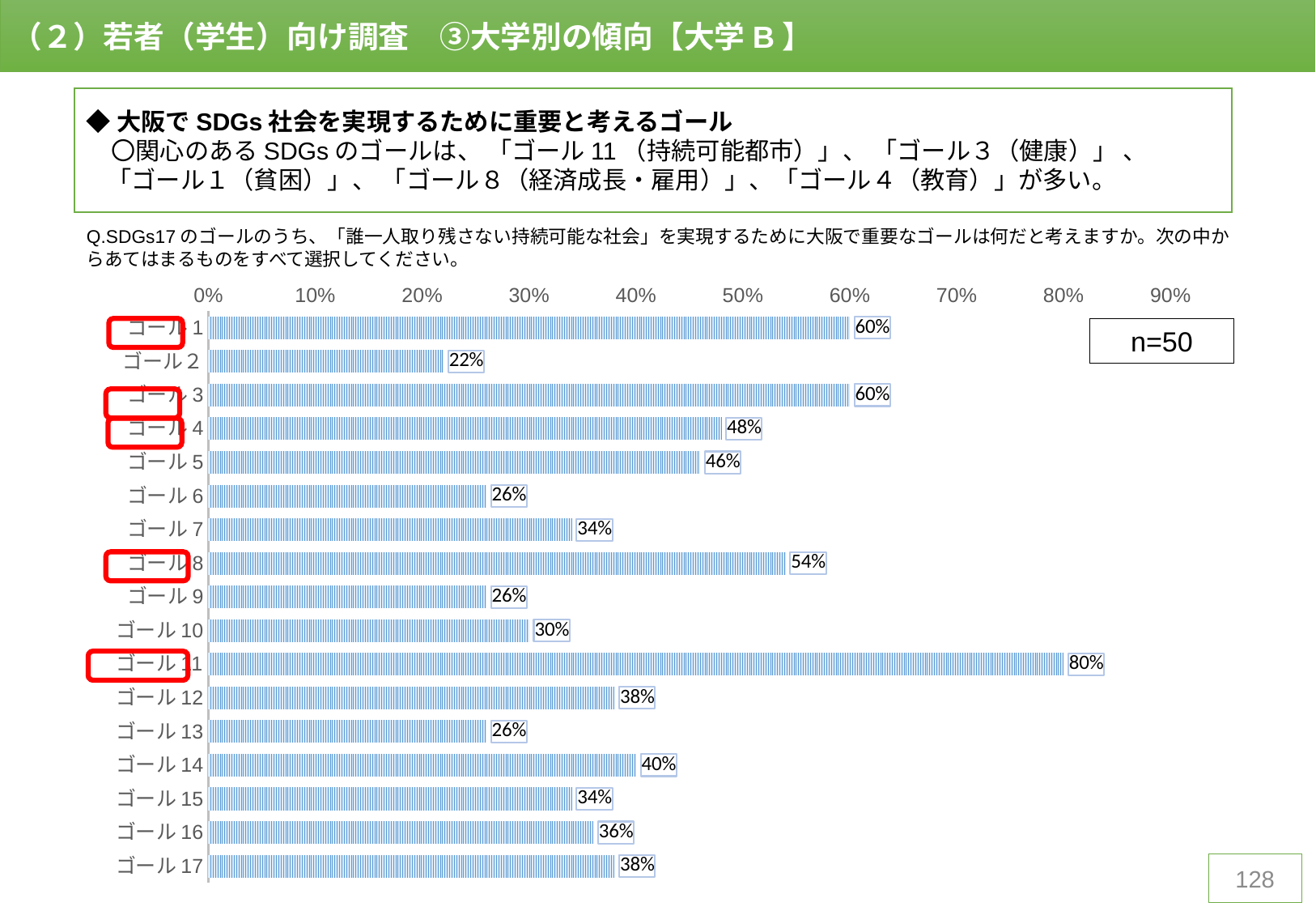

（２）若者（学生）向け調査　③大学別の傾向【大学B】
◆大阪でSDGs社会を実現するために重要と考えるゴール
　〇関心のあるSDGsのゴールは、 「ゴール11（持続可能都市）」、 「ゴール３（健康）」 、「ゴール１（貧困）」、 「ゴール８（経済成長・雇用）」、「ゴール４（教育）」が多い。
Q.SDGs17のゴールのうち、「誰一人取り残さない持続可能な社会」を実現するために大阪で重要なゴールは何だと考えますか。次の中からあてはまるものをすべて選択してください。

### Chart

| Category |  |
|---|---|
| ゴール1 | 0.6 |
| ゴール２ | 0.22 |
| ゴール3 | 0.6 |
| ゴール4 | 0.48 |
| ゴール5 | 0.46 |
| ゴール6 | 0.26 |
| ゴール7 | 0.34 |
| ゴール8 | 0.54 |
| ゴール9 | 0.26 |
| ゴール10 | 0.3 |
| ゴール11 | 0.8 |
| ゴール12 | 0.38 |
| ゴール13 | 0.26 |
| ゴール14 | 0.4 |
| ゴール15 | 0.34 |
| ゴール16 | 0.36 |
| ゴール17 | 0.38 |
n=50

128